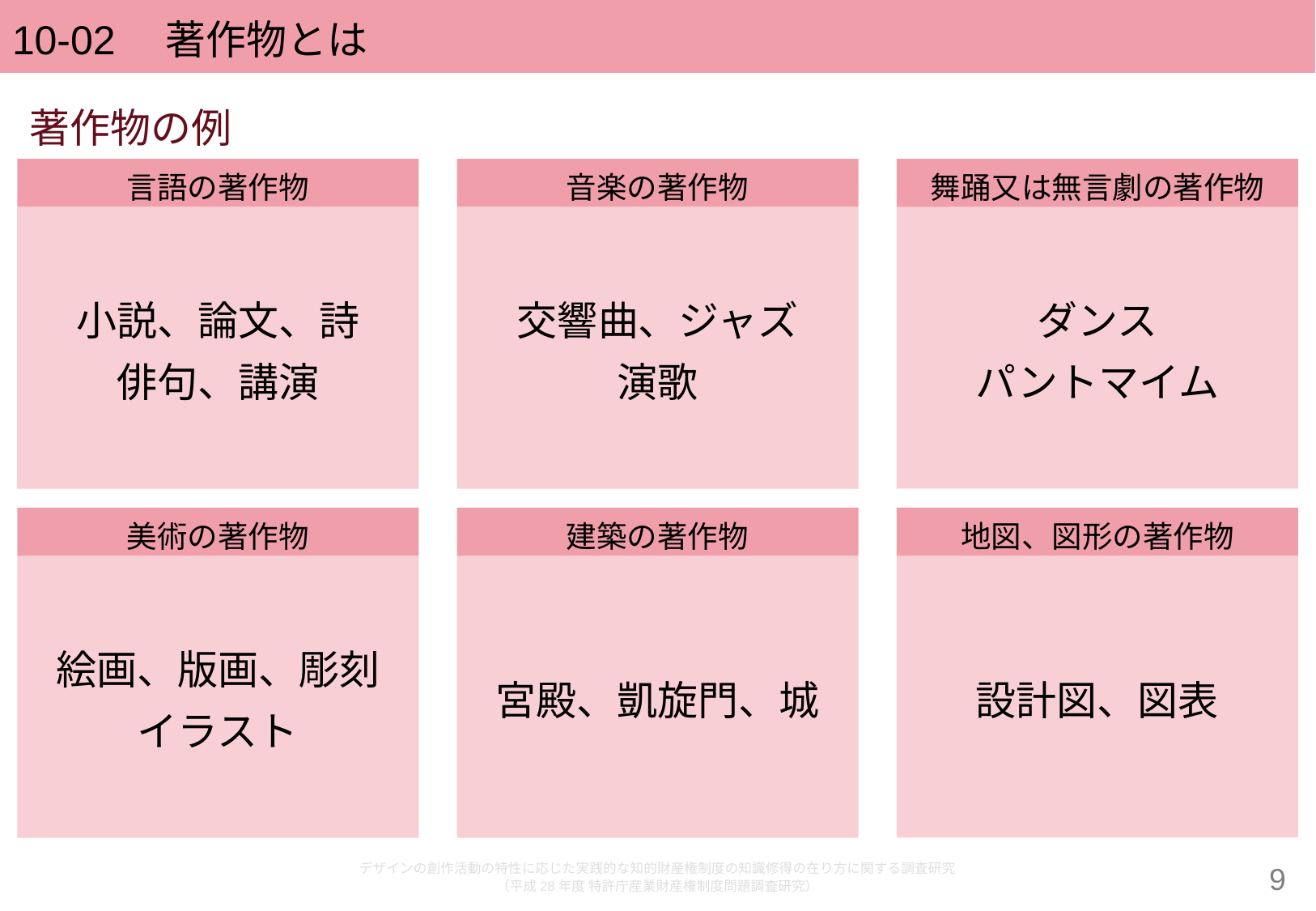

# 10-02　著作物とは
著作物の例
言語の著作物
音楽の著作物
舞踊又は無言劇の著作物
ダンス
パントマイム
小説、論文、詩
俳句、講演
交響曲、ジャズ
演歌
美術の著作物
建築の著作物
地図、図形の著作物
設計図、図表
絵画、版画、彫刻
イラスト
宮殿、凱旋門、城
デザインの創作活動の特性に応じた実践的な知的財産権制度の知識修得の在り方に関する調査研究
（平成28年度 特許庁産業財産権制度問題調査研究）
9